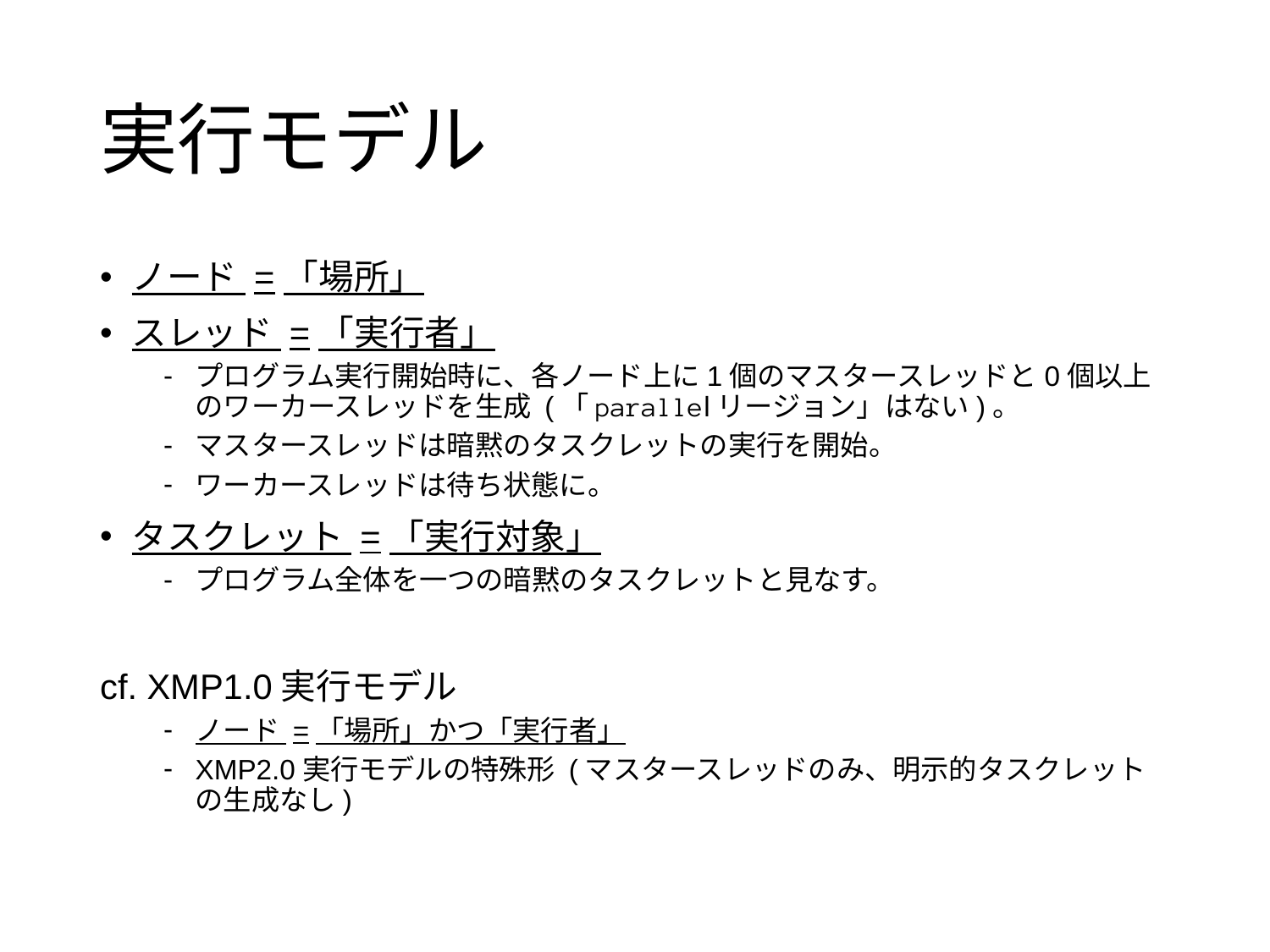

# 実行モデル
ノード =「場所」
スレッド =「実行者」
プログラム実行開始時に、各ノード上に1個のマスタースレッドと0個以上のワーカースレッドを生成 (「parallelリージョン」はない)。
マスタースレッドは暗黙のタスクレットの実行を開始。
ワーカースレッドは待ち状態に。
タスクレット =「実行対象」
プログラム全体を一つの暗黙のタスクレットと見なす。

cf. XMP1.0実行モデル
ノード =「場所」かつ「実行者」
XMP2.0実行モデルの特殊形 (マスタースレッドのみ、明示的タスクレットの生成なし)